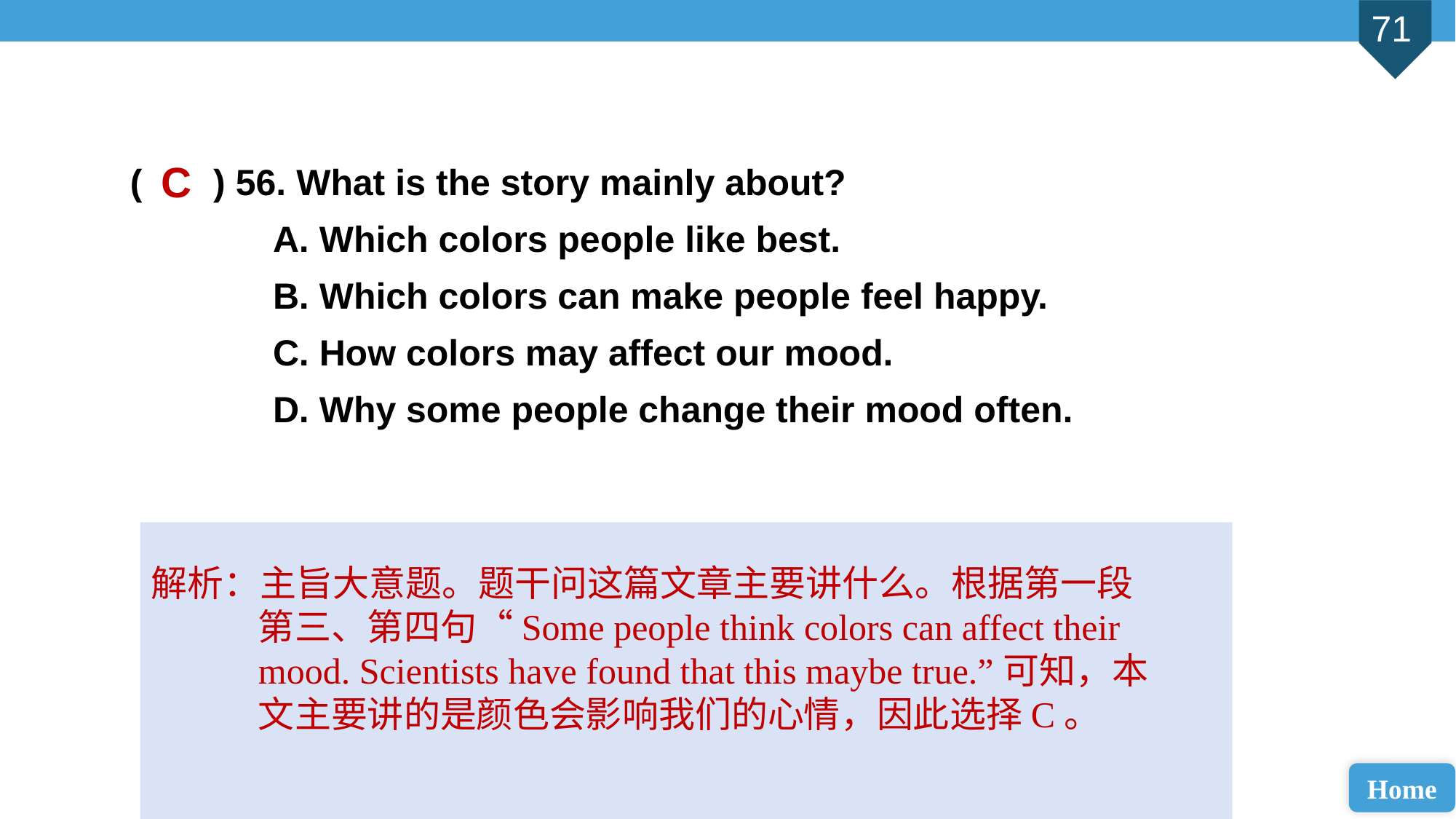

(       ) 56. What is the story mainly about?
              A. Which colors people like best.
              B. Which colors can make people feel happy.
              C. How colors may affect our mood.
              D. Why some people change their mood often.
C

解析：主旨大意题。题干问这篇文章主要讲什么。根据第一段第三、第四句“Some people think colors can affect their mood. Scientists have found that this maybe true.”可知，本文主要讲的是颜色会影响我们的心情，因此选择C。